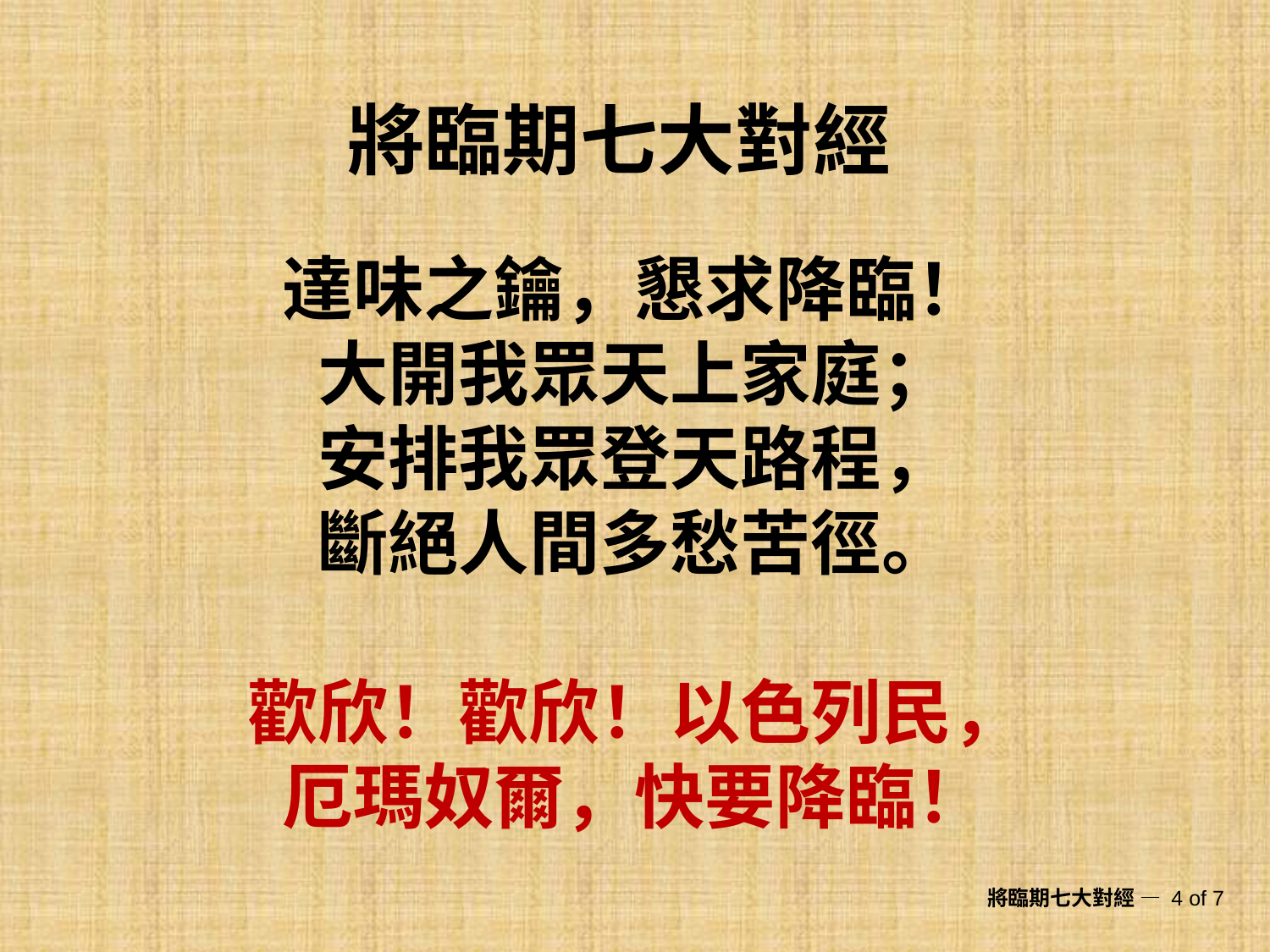

將臨期七大對經
達味之鑰，懇求降臨！
大開我眾天上家庭；
安排我眾登天路程，
斷絕人間多愁苦徑。

歡欣！歡欣！以色列民，
厄瑪奴爾，快要降臨！
將臨期七大對經 — 4 of 7